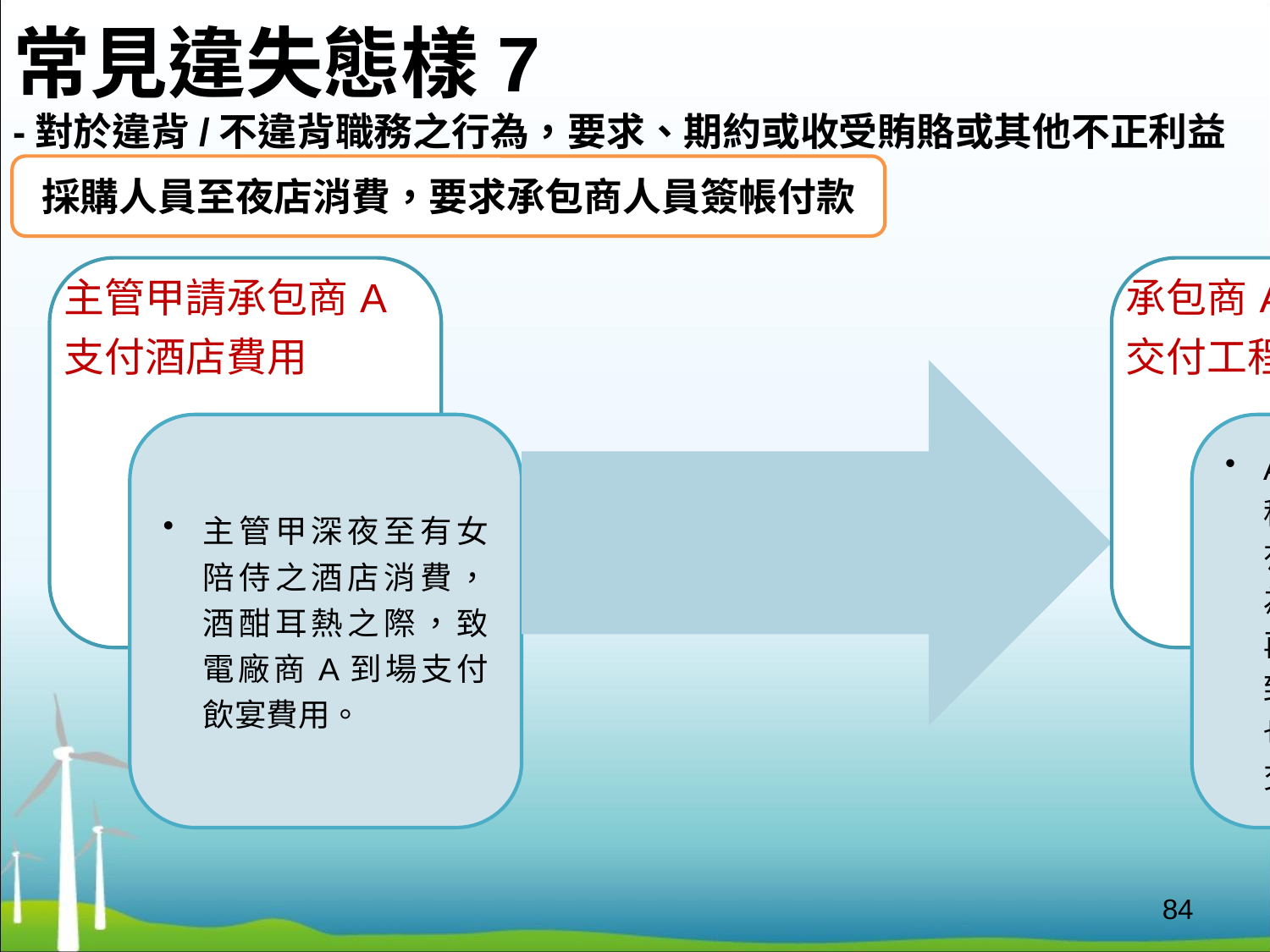

常見違失態樣7
-對於違背/不違背職務之行為，要求、期約或收受賄賂或其他不正利益
採購人員至夜店消費，要求承包商人員簽帳付款
主管甲請承包商A支付酒店費用
主管甲深夜至有女陪侍之酒店消費，酒酣耳熱之際，致電廠商A到場支付飲宴費用。
84